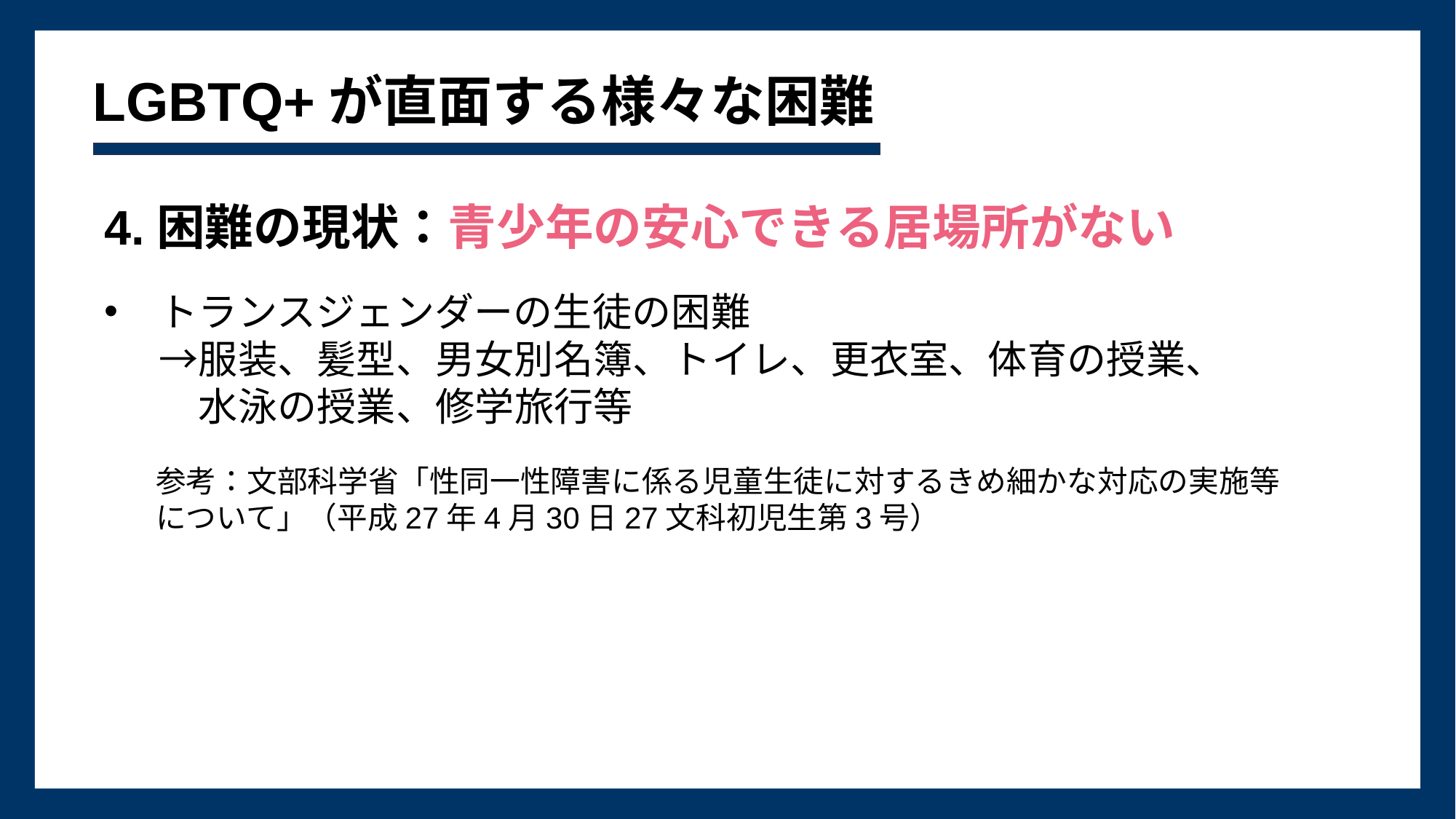

# LGBTQ+が直面する様々な困難

4.困難の現状：青少年の安心できる居場所がない
トランスジェンダーの生徒の困難
→服装、髪型、男女別名簿、トイレ、更衣室、体育の授業、
　水泳の授業、修学旅行等
参考：文部科学省「性同一性障害に係る児童生徒に対するきめ細かな対応の実施等について」（平成27年4月30日27文科初児生第3号）